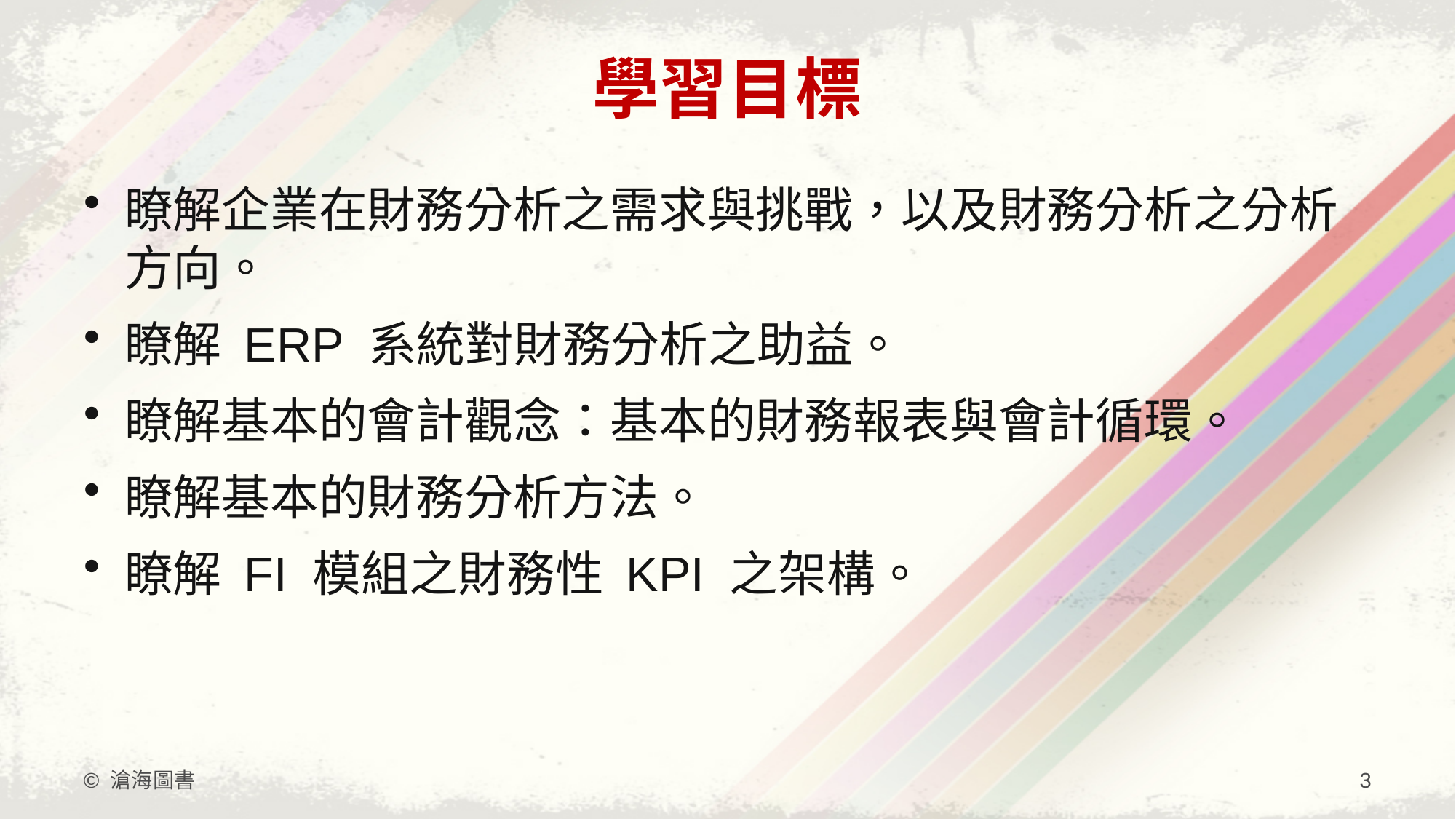

# 學習目標
瞭解企業在財務分析之需求與挑戰，以及財務分析之分析方向。
瞭解 ERP 系統對財務分析之助益。
瞭解基本的會計觀念：基本的財務報表與會計循環。
瞭解基本的財務分析方法。
瞭解 FI 模組之財務性 KPI 之架構。

© 滄海圖書
3